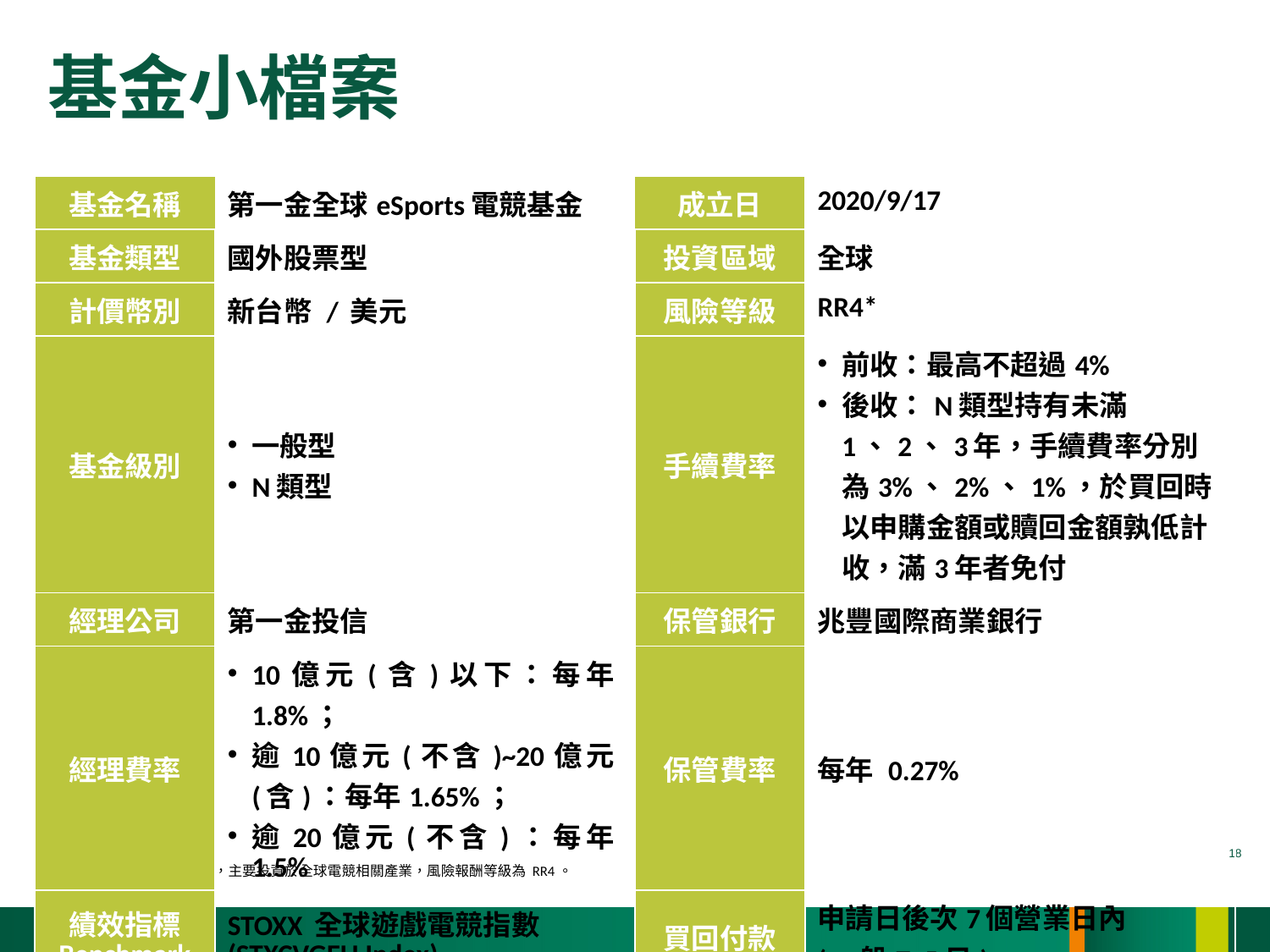

# 基金小檔案
| 基金名稱 | 第一金全球eSports電競基金 | 成立日 | 2020/9/17 |
| --- | --- | --- | --- |
| 基金類型 | 國外股票型 | 投資區域 | 全球 |
| 計價幣別 | 新台幣 / 美元 | 風險等級 | RR4\* |
| 基金級別 | 一般型 N類型 | 手續費率 | 前收：最高不超過4% 後收：N類型持有未滿1、2、3年，手續費率分別為3%、2%、1%，於買回時以申購金額或贖回金額孰低計收，滿3年者免付 |
| 經理公司 | 第一金投信 | 保管銀行 | 兆豐國際商業銀行 |
| 經理費率 | 10億元(含)以下：每年1.8%； 逾10億元(不含)~20億元(含)：每年1.65%； 逾20億元(不含)：每年1.5% | 保管費率 | 每年 0.27% |
| 績效指標 Benchmark | STOXX 全球遊戲電競指數(STXCVGEU Index) | 買回付款 | 申請日後次7個營業日內 (一般T+5日) |
資料來源：第一金投信；
*本基金為全球股票型基金，主要投資於全球電競相關產業，風險報酬等級為 RR4。